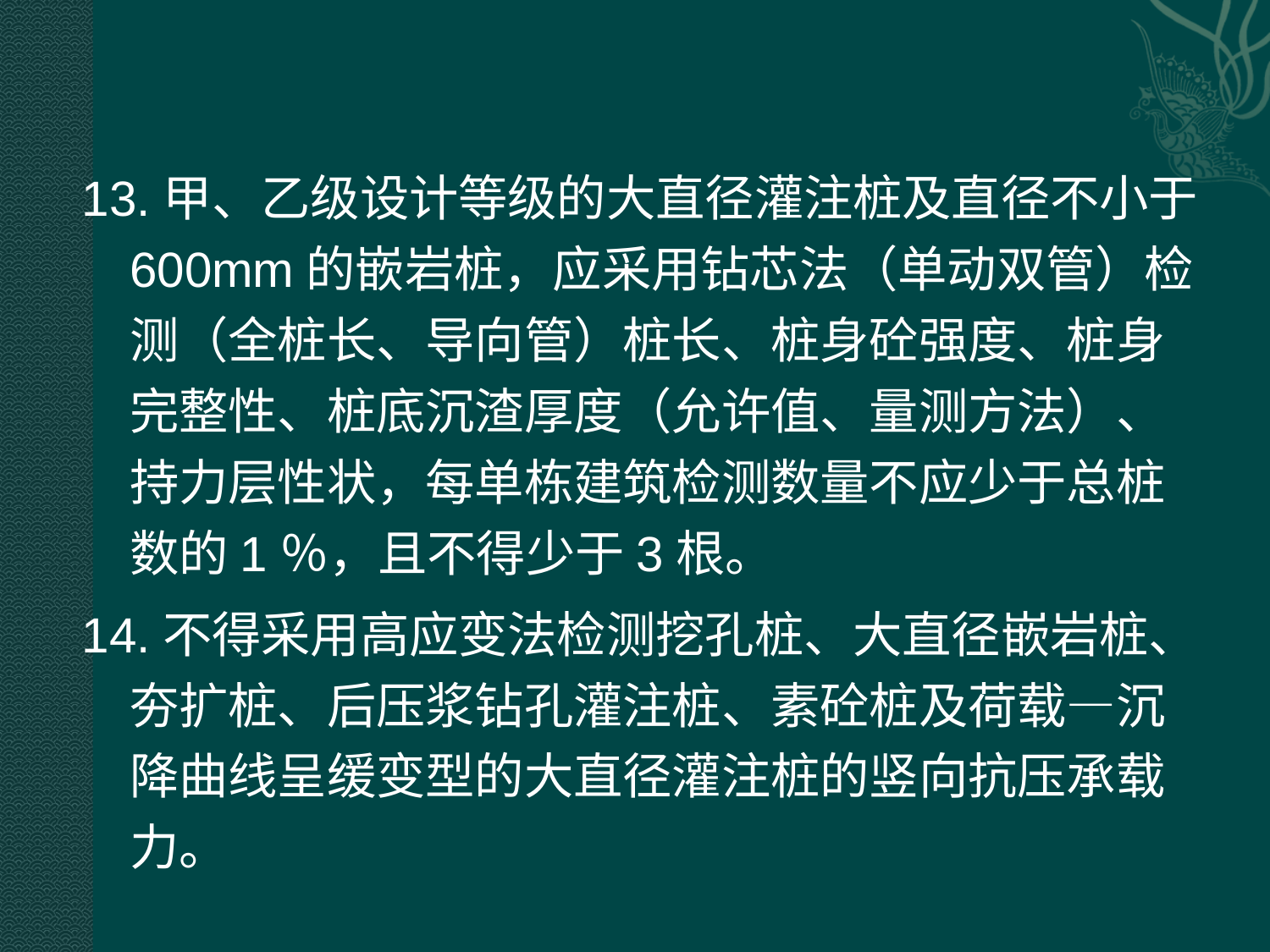

13.甲、乙级设计等级的大直径灌注桩及直径不小于600mm的嵌岩桩，应采用钻芯法（单动双管）检测（全桩长、导向管）桩长、桩身砼强度、桩身完整性、桩底沉渣厚度（允许值、量测方法）、持力层性状，每单栋建筑检测数量不应少于总桩数的1％，且不得少于3根。
14.不得采用高应变法检测挖孔桩、大直径嵌岩桩、夯扩桩、后压浆钻孔灌注桩、素砼桩及荷载—沉降曲线呈缓变型的大直径灌注桩的竖向抗压承载力。